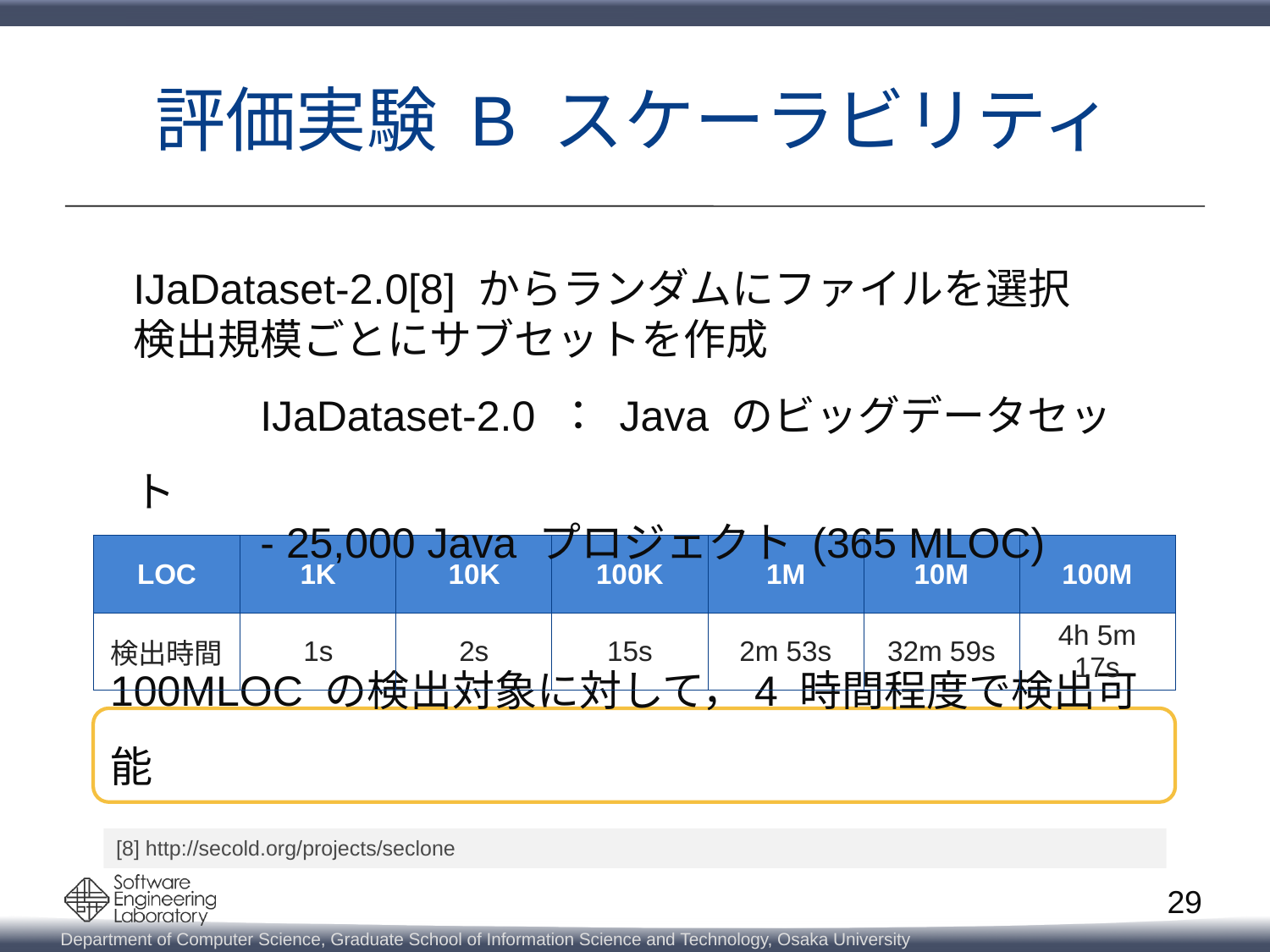

# 評価実験 B スケーラビリティ
IJaDataset-2.0[8] からランダムにファイルを選択
検出規模ごとにサブセットを作成
	IJaDataset-2.0 ： Java のビッグデータセット
	- 25,000 Java プロジェクト (365 MLOC)

| LOC | 1K | 10K | 100K | 1M | 10M | 100M |
| --- | --- | --- | --- | --- | --- | --- |
| 検出時間 | 1s | 2s | 15s | 2m 53s | 32m 59s | 4h 5m 17s |
100MLOC の検出対象に対して，4 時間程度で検出可能
[8] http://secold.org/projects/seclone
29